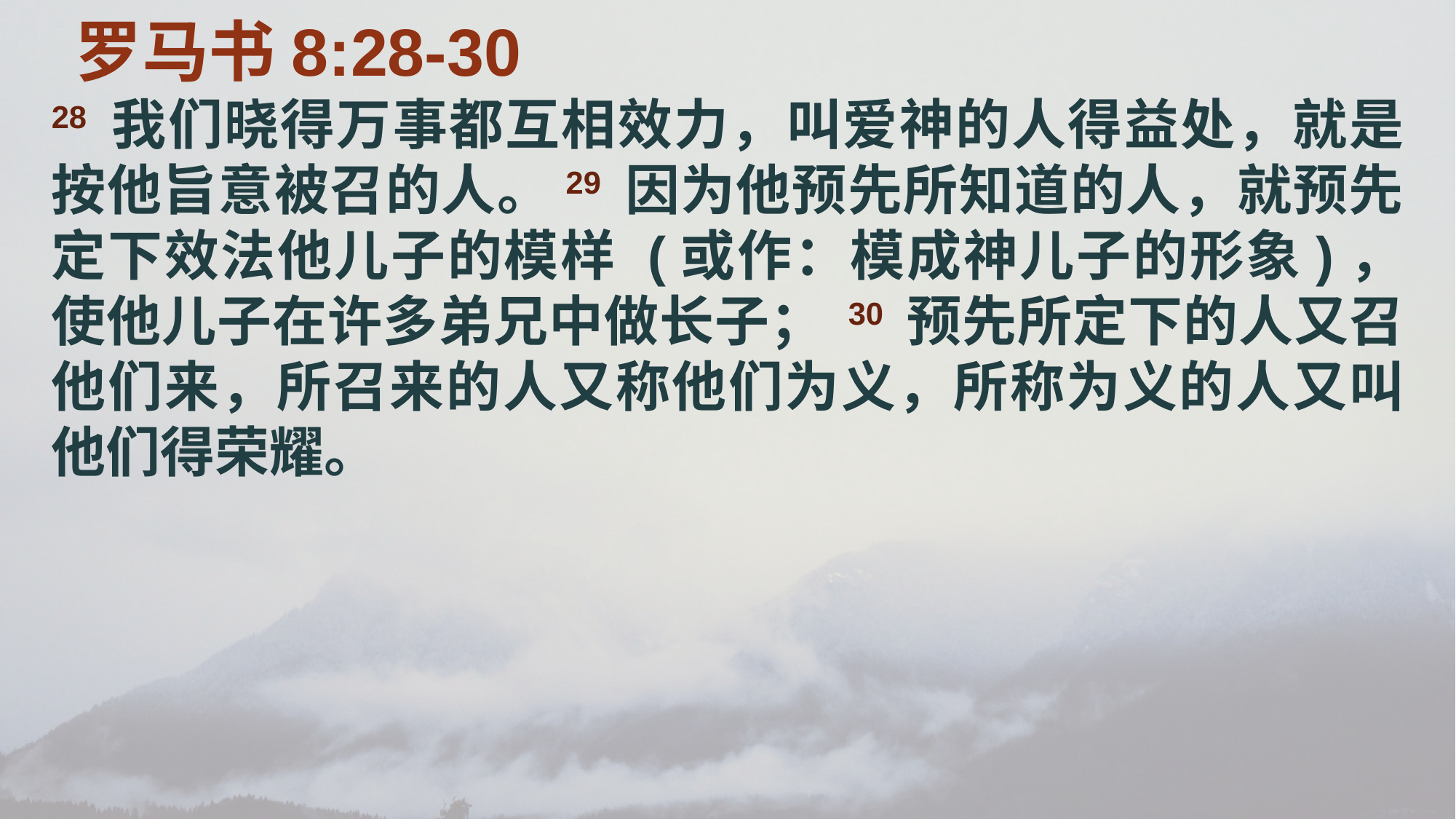

罗马书8:28-30
28 我们晓得万事都互相效力，叫爱神的人得益处，就是按他旨意被召的人。29 因为他预先所知道的人，就预先定下效法他儿子的模样 (或作：模成神儿子的形象)，使他儿子在许多弟兄中做长子； 30 预先所定下的人又召他们来，所召来的人又称他们为义，所称为义的人又叫他们得荣耀。